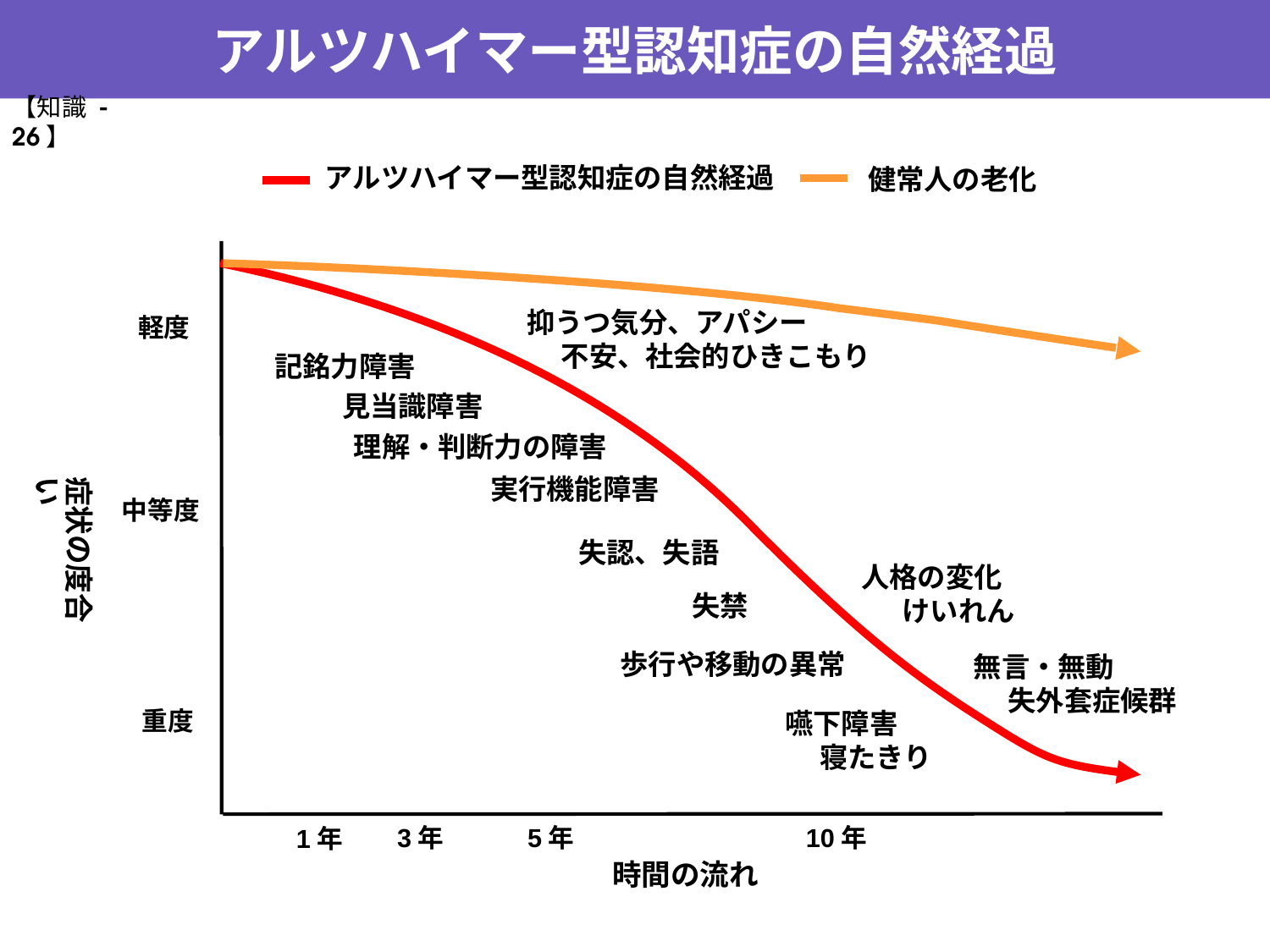

アルツハイマー型認知症の自然経過
【知識 -26】
アルツハイマー型認知症の自然経過
  健常人の老化

抑うつ気分、アパシー
　 不安、社会的ひきこもり
軽度
記銘力障害
見当識障害
理解・判断力の障害
症状の度合い
実行機能障害
中等度
失認、失語
　人格の変化
　　  けいれん
失禁
歩行や移動の異常
無言・無動
　 失外套症候群
重度
嚥下障害
　 寝たきり

10年
5年
3年
1年
時間の流れ